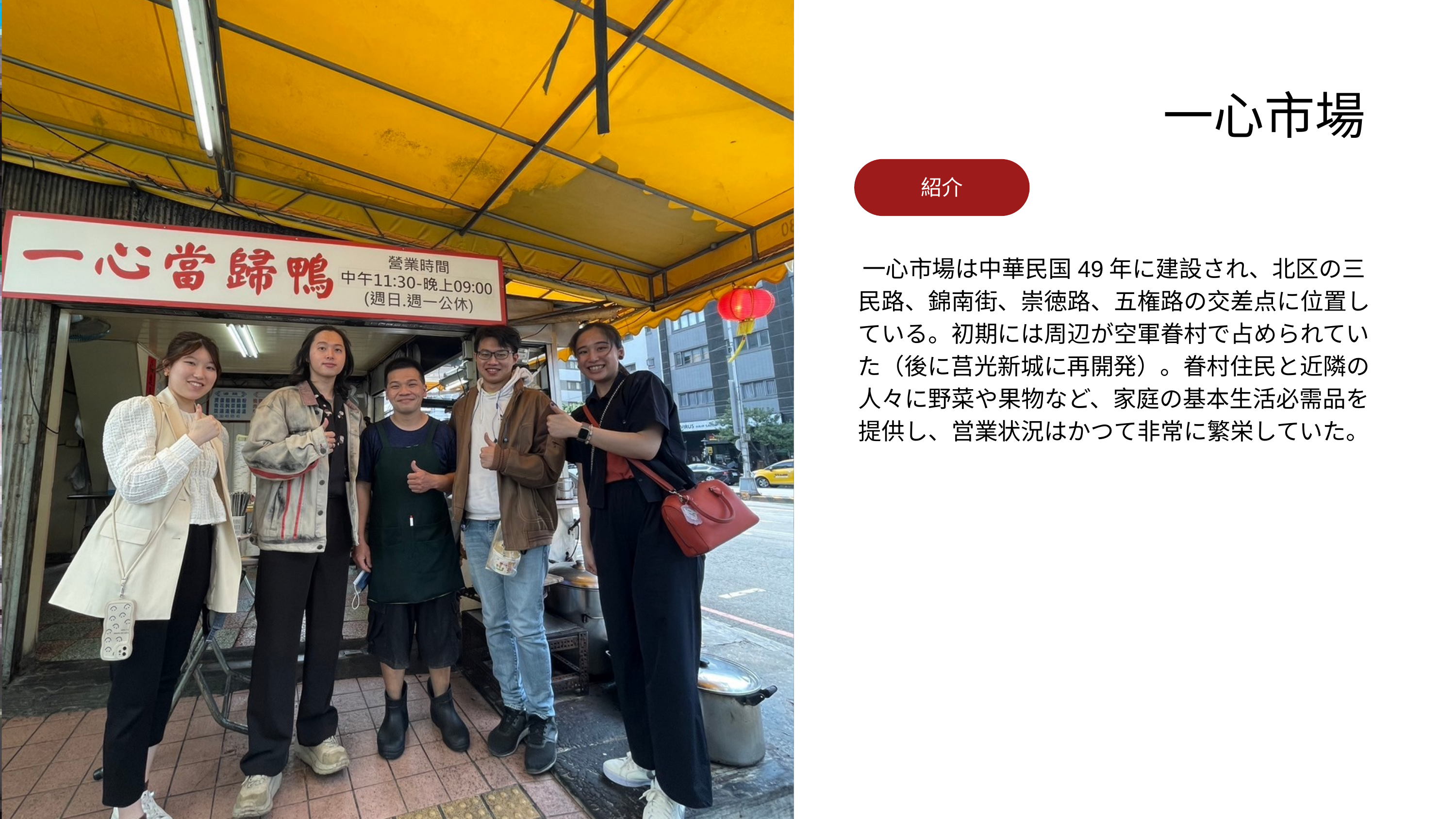

一心市場

紹介
一心市場は中華民国49年に建設され、北区の三民路、錦南街、崇徳路、五権路の交差点に位置している。初期には周辺が空軍眷村で占められていた（後に莒光新城に再開発）。眷村住民と近隣の人々に野菜や果物など、家庭の基本生活必需品を提供し、営業状況はかつて非常に繁栄していた。